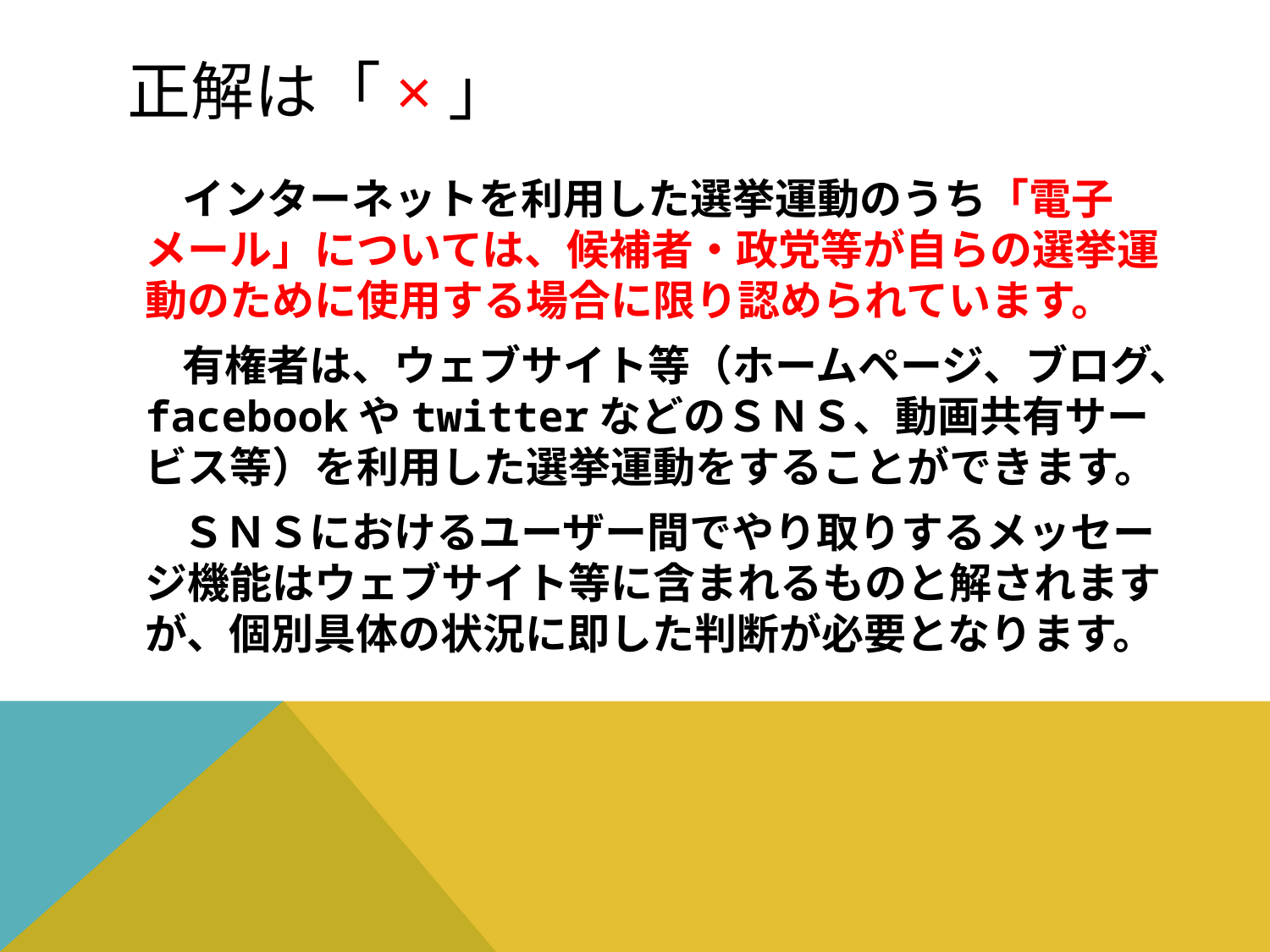

# 正解は「×」
　　インターネットを利用した選挙運動のうち「電子メール」については、候補者・政党等が自らの選挙運動のために使用する場合に限り認められています。
　　有権者は、ウェブサイト等（ホームページ、ブログ、facebookやtwitterなどのＳＮＳ、動画共有サービス等）を利用した選挙運動をすることができます。
　　ＳＮＳにおけるユーザー間でやり取りするメッセージ機能はウェブサイト等に含まれるものと解されますが、個別具体の状況に即した判断が必要となります。